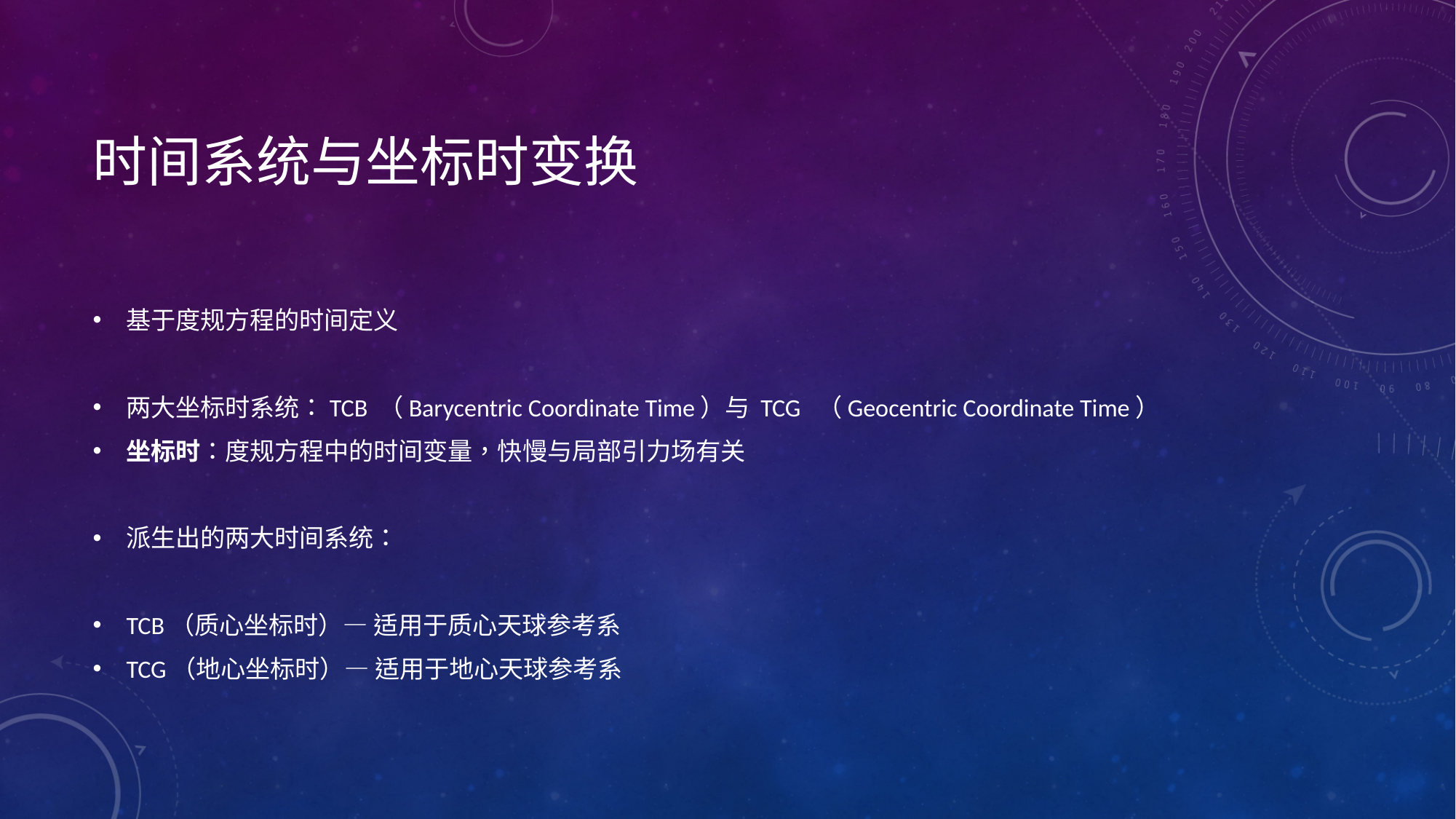

# 时间系统与坐标时变换

基于度规方程的时间定义

两大坐标时系统：TCB （Barycentric Coordinate Time）与 TCG  （Geocentric Coordinate Time）
坐标时：度规方程中的时间变量，快慢与局部引力场有关

派生出的两大时间系统：

TCB（质心坐标时）— 适用于质心天球参考系
TCG（地心坐标时）— 适用于地心天球参考系